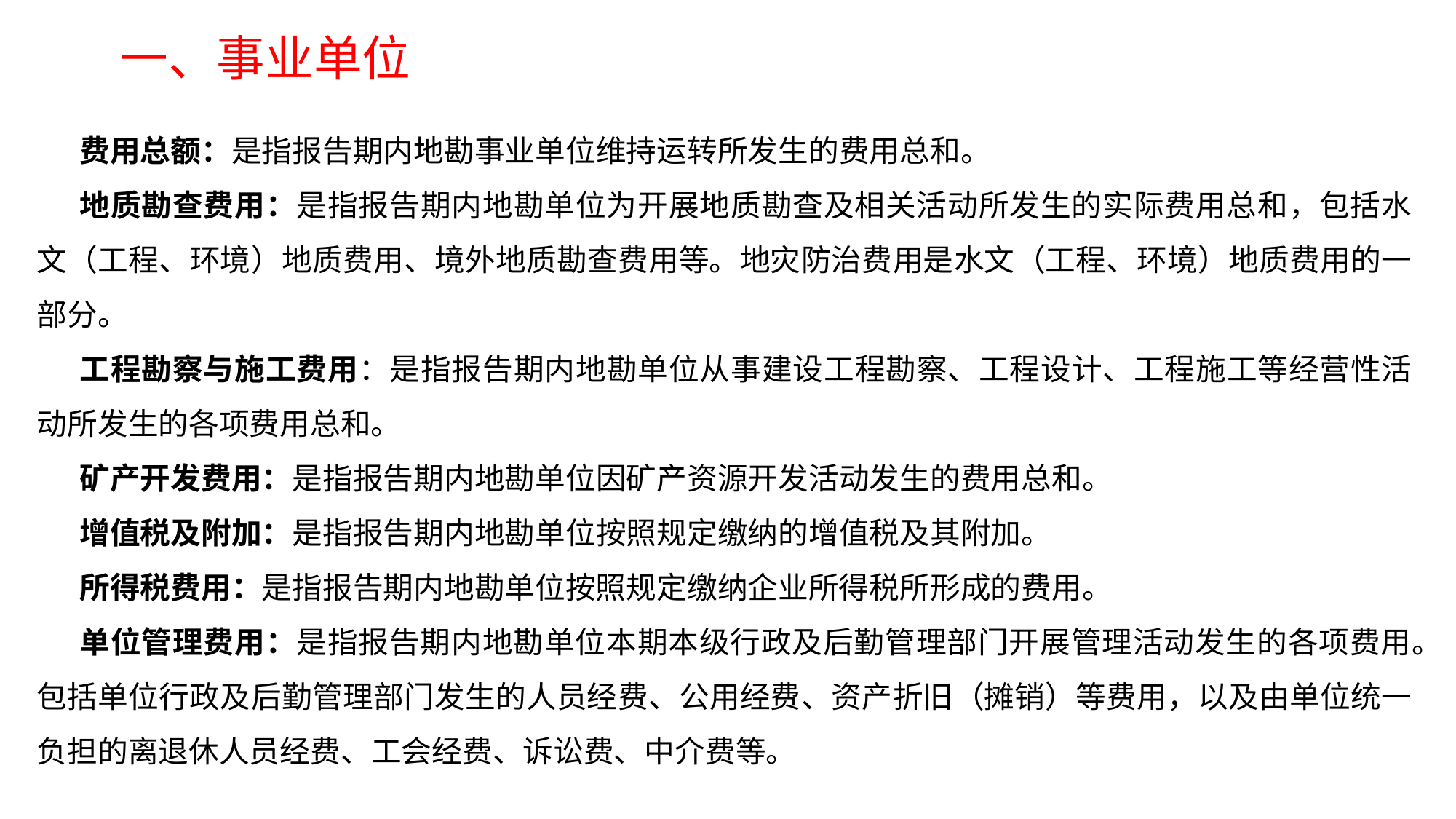

一、事业单位
费用总额：是指报告期内地勘事业单位维持运转所发生的费用总和。
地质勘查费用：是指报告期内地勘单位为开展地质勘查及相关活动所发生的实际费用总和，包括水文（工程、环境）地质费用、境外地质勘查费用等。地灾防治费用是水文（工程、环境）地质费用的一部分。
工程勘察与施工费用：是指报告期内地勘单位从事建设工程勘察、工程设计、工程施工等经营性活动所发生的各项费用总和。
矿产开发费用：是指报告期内地勘单位因矿产资源开发活动发生的费用总和。
增值税及附加：是指报告期内地勘单位按照规定缴纳的增值税及其附加。
所得税费用：是指报告期内地勘单位按照规定缴纳企业所得税所形成的费用。
单位管理费用：是指报告期内地勘单位本期本级行政及后勤管理部门开展管理活动发生的各项费用。包括单位行政及后勤管理部门发生的人员经费、公用经费、资产折旧（摊销）等费用，以及由单位统一负担的离退休人员经费、工会经费、诉讼费、中介费等。